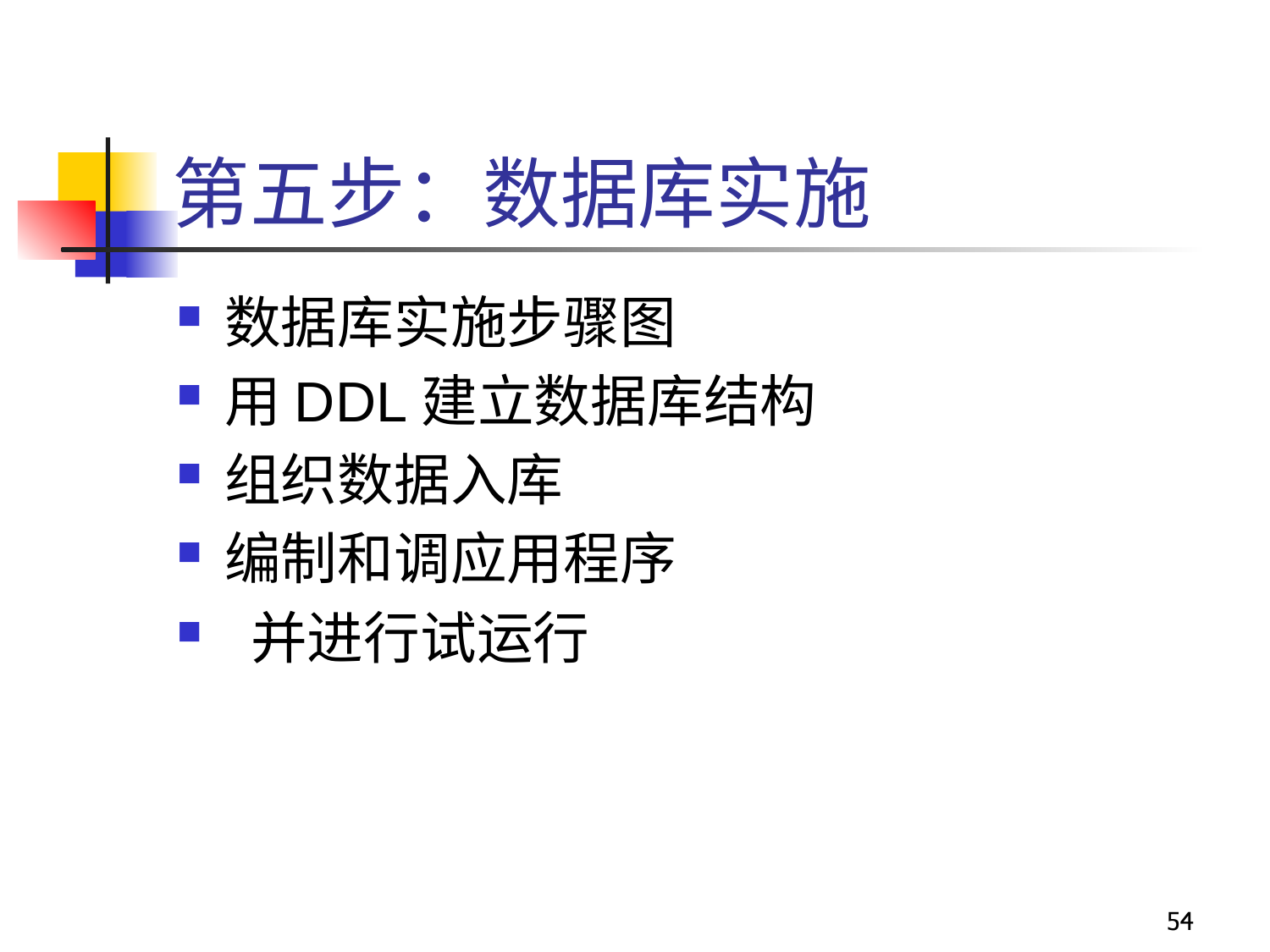

# 第五步：数据库实施
数据库实施步骤图
用DDL建立数据库结构
组织数据入库
编制和调应用程序
 并进行试运行

54